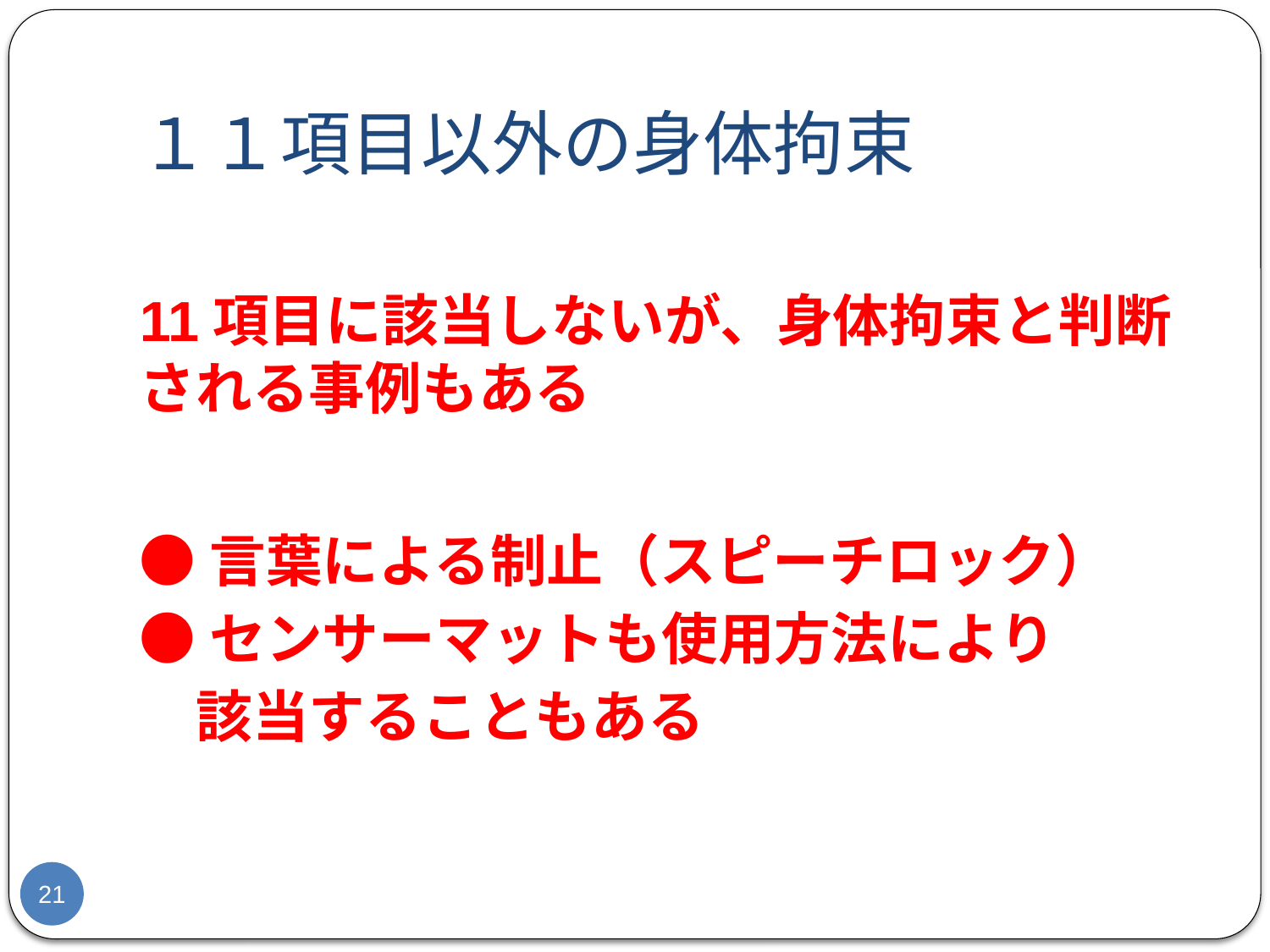

# １１項目以外の身体拘束

11項目に該当しないが、身体拘束と判断される事例もある

●言葉による制止（スピーチロック）
●センサーマットも使用方法により
　該当することもある

21